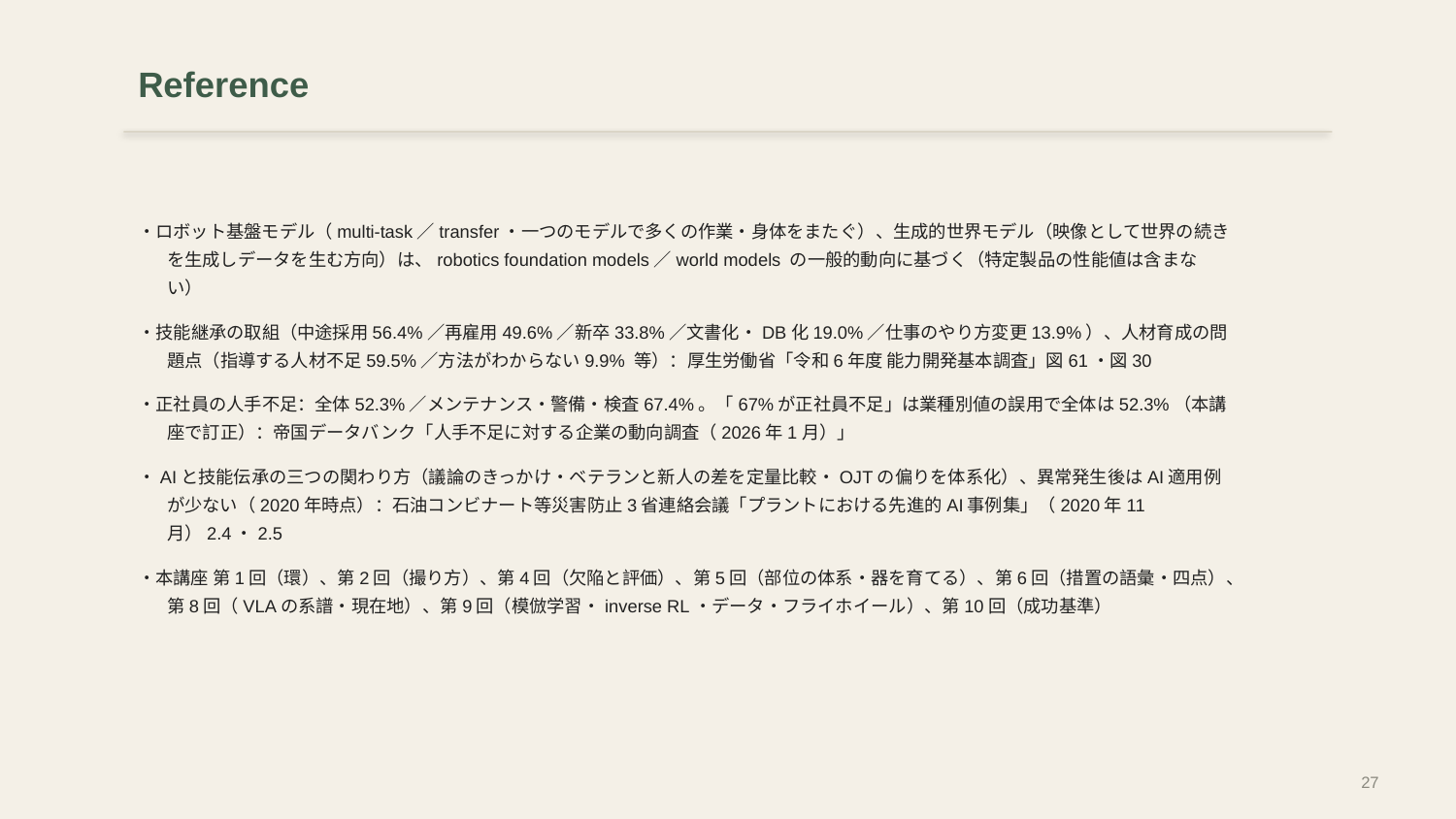

Reference

・ロボット基盤モデル（multi-task／transfer・一つのモデルで多くの作業・身体をまたぐ）、生成的世界モデル（映像として世界の続きを生成しデータを生む方向）は、robotics foundation models／world models の一般的動向に基づく（特定製品の性能値は含まない）
・技能継承の取組（中途採用56.4%／再雇用49.6%／新卒33.8%／文書化・DB化19.0%／仕事のやり方変更13.9%）、人材育成の問題点（指導する人材不足59.5%／方法がわからない9.9% 等）：厚生労働省「令和6年度 能力開発基本調査」図61・図30
・正社員の人手不足：全体52.3%／メンテナンス・警備・検査67.4%。「67%が正社員不足」は業種別値の誤用で全体は52.3%（本講座で訂正）：帝国データバンク「人手不足に対する企業の動向調査（2026年1月）」
・AIと技能伝承の三つの関わり方（議論のきっかけ・ベテランと新人の差を定量比較・OJTの偏りを体系化）、異常発生後はAI適用例が少ない（2020年時点）：石油コンビナート等災害防止3省連絡会議「プラントにおける先進的AI事例集」（2020年11月）2.4・2.5
・本講座 第1回（環）、第2回（撮り方）、第4回（欠陥と評価）、第5回（部位の体系・器を育てる）、第6回（措置の語彙・四点）、第8回（VLAの系譜・現在地）、第9回（模倣学習・inverse RL・データ・フライホイール）、第10回（成功基準）
27